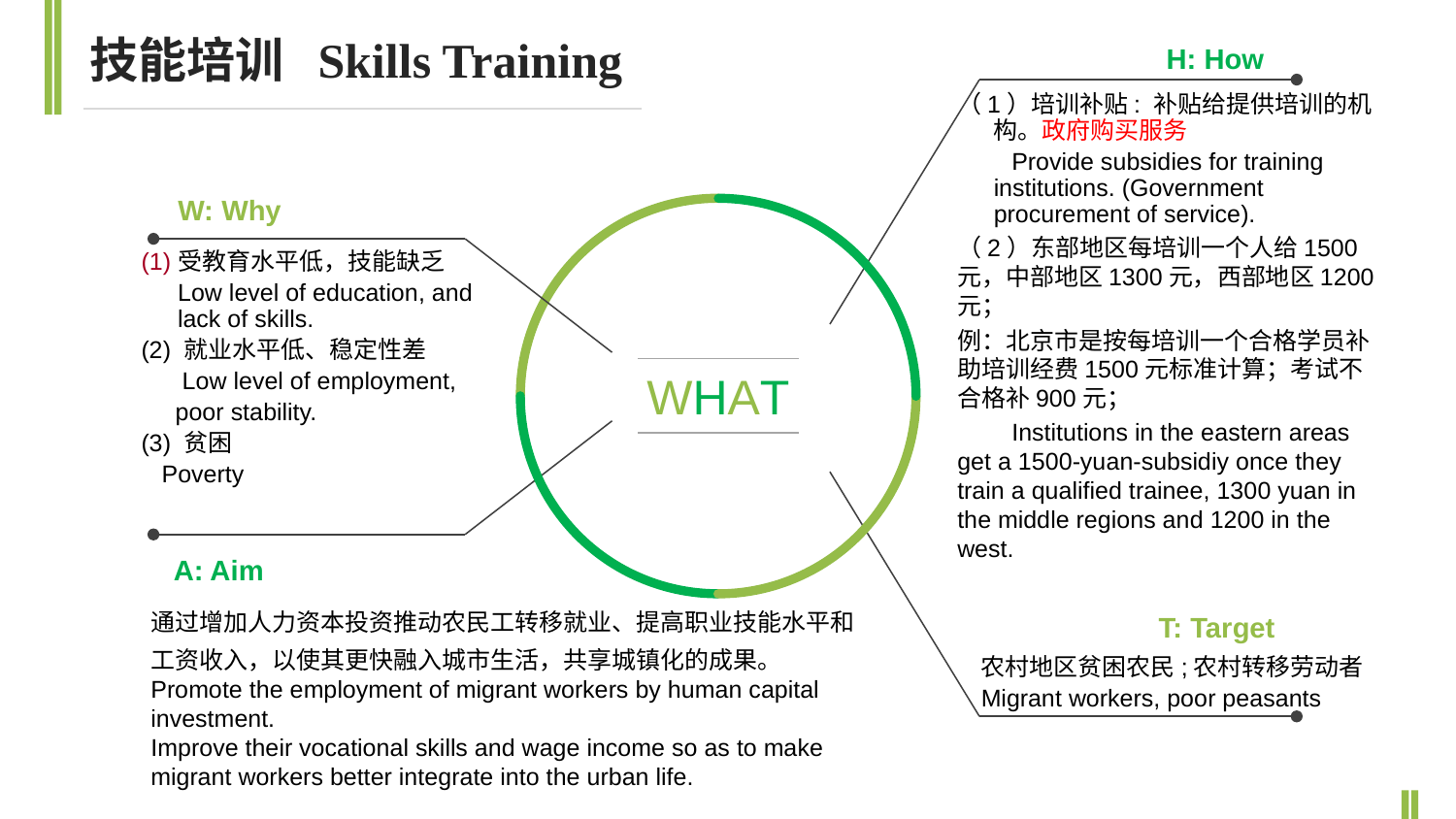

技能培训  Skills Training
H: How
（1）培训补贴: 补贴给提供培训的机构。政府购买服务
　　Provide subsidies for training institutions. (Government procurement of service).
（2）东部地区每培训一个人给1500元，中部地区1300元，西部地区1200元；
例：北京市是按每培训一个合格学员补助培训经费1500元标准计算；考试不合格补900元；
　　Institutions in the eastern areas get a 1500-yuan-subsidiy once they train a qualified trainee, 1300 yuan in the middle regions and 1200 in the west.
W: Why

受教育水平低，技能缺乏
	Low level of education, and lack of skills.
(2) 就业水平低、稳定性差
　  Low level of employment,
     poor stability.
(3) 贫困
   Poverty
WHAT
A: Aim
通过增加人力资本投资推动农民工转移就业、提高职业技能水平和工资收入，以使其更快融入城市生活，共享城镇化的成果。
Promote the employment of migrant workers by human capital investment.
Improve their vocational skills and wage income so as to make migrant workers better integrate into the urban life.
T: Target
农村地区贫困农民;农村转移劳动者
Migrant workers, poor peasants